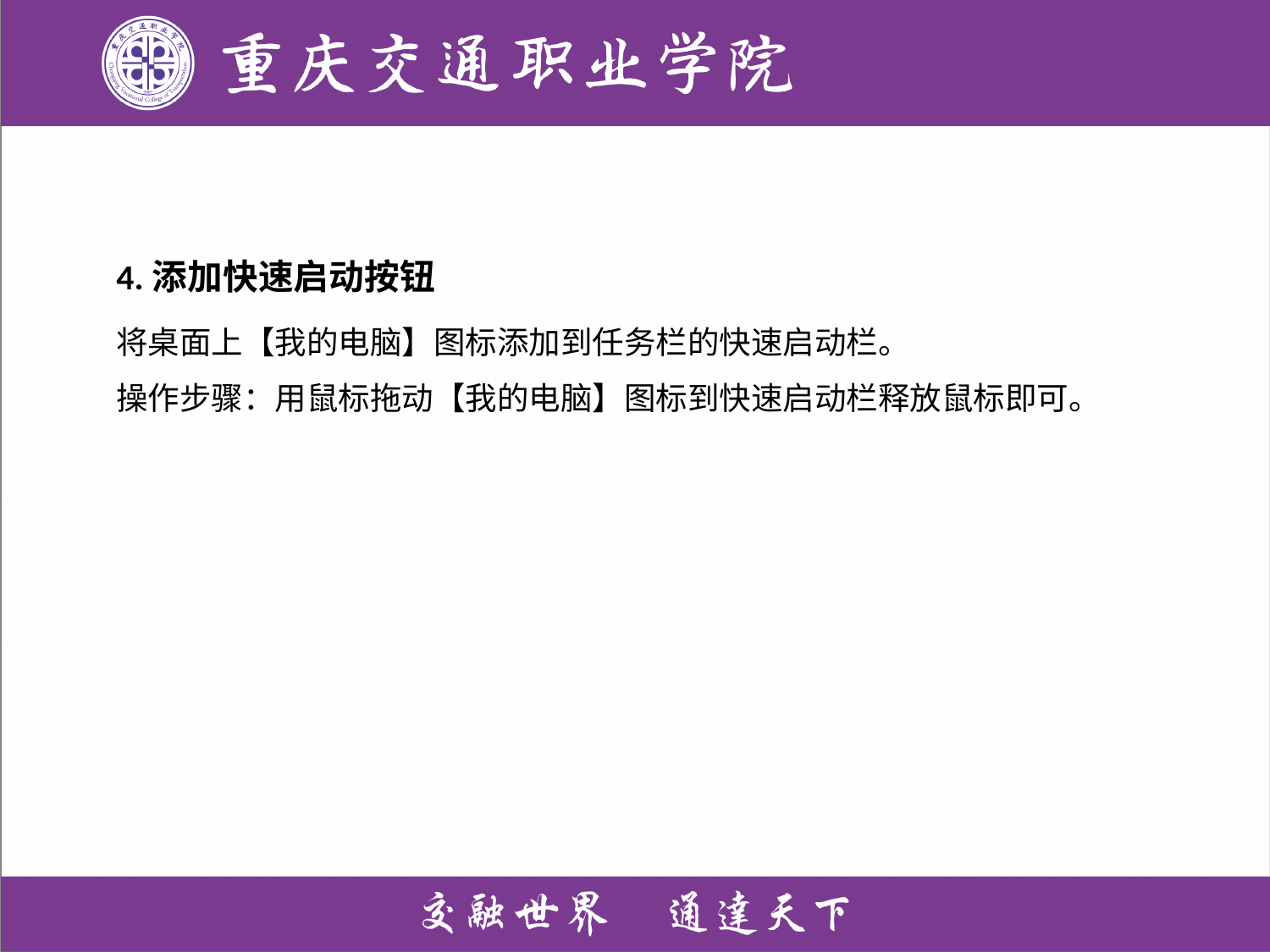

4.添加快速启动按钮
将桌面上【我的电脑】图标添加到任务栏的快速启动栏。
操作步骤：用鼠标拖动【我的电脑】图标到快速启动栏释放鼠标即可。